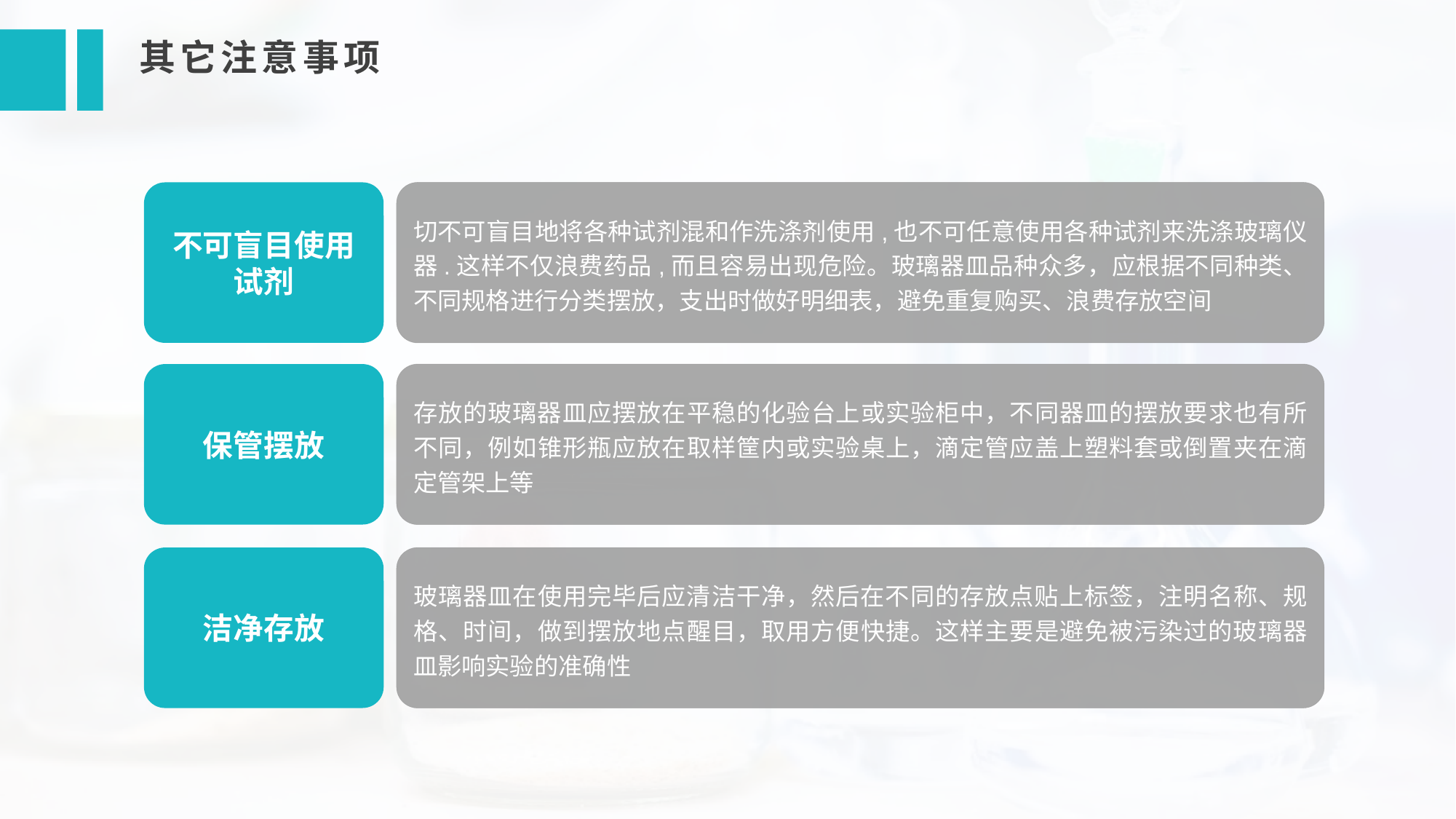

其它注意事项
不可盲目使用试剂
切不可盲目地将各种试剂混和作洗涤剂使用,也不可任意使用各种试剂来洗涤玻璃仪器.这样不仅浪费药品,而且容易出现危险。玻璃器皿品种众多，应根据不同种类、不同规格进行分类摆放，支出时做好明细表，避免重复购买、浪费存放空间
保管摆放
存放的玻璃器皿应摆放在平稳的化验台上或实验柜中，不同器皿的摆放要求也有所不同，例如锥形瓶应放在取样筐内或实验桌上，滴定管应盖上塑料套或倒置夹在滴定管架上等
洁净存放
玻璃器皿在使用完毕后应清洁干净，然后在不同的存放点贴上标签，注明名称、规格、时间，做到摆放地点醒目，取用方便快捷。这样主要是避免被污染过的玻璃器皿影响实验的准确性